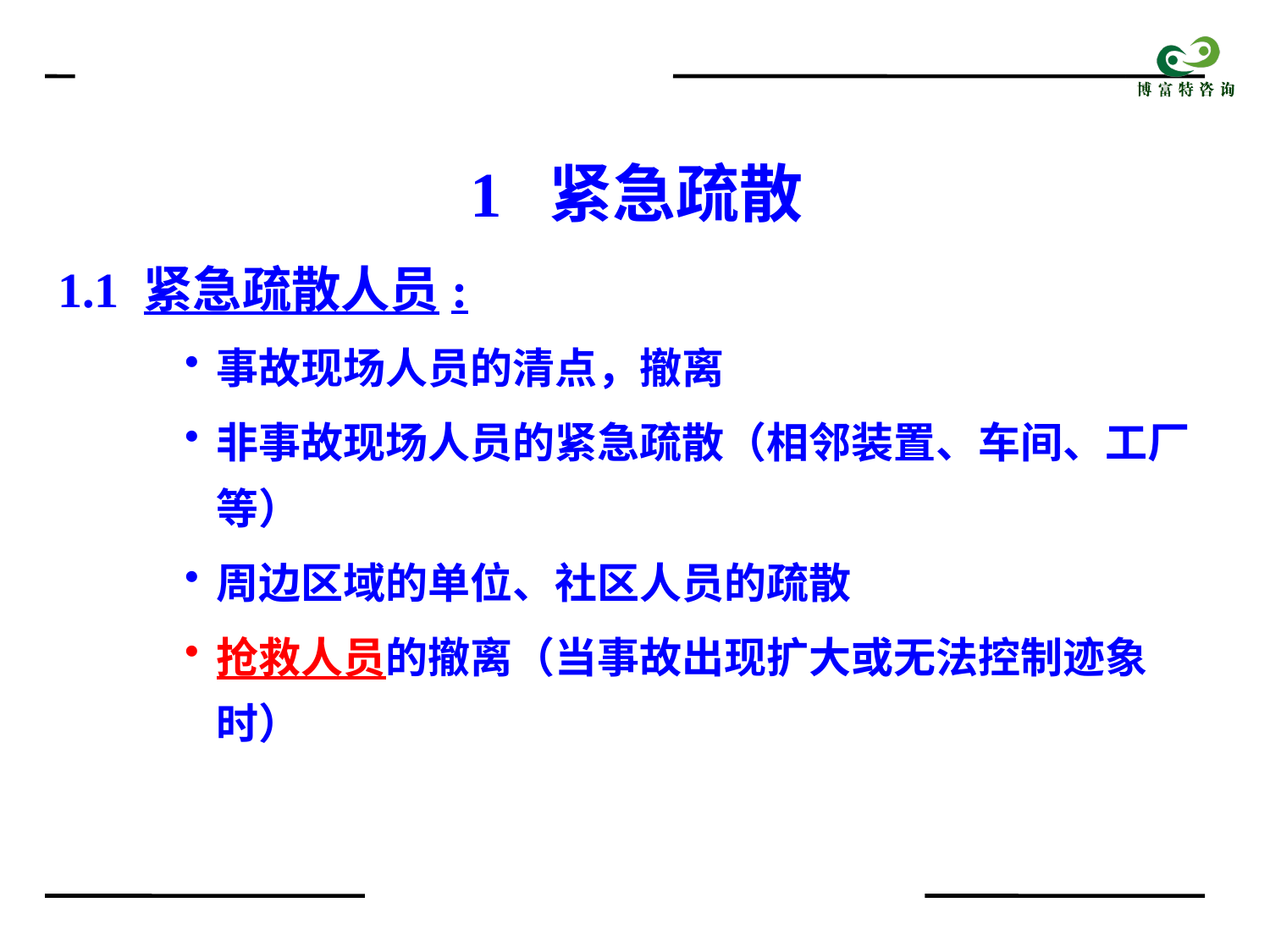

1  紧急疏散
1.1 紧急疏散人员:
事故现场人员的清点，撤离
非事故现场人员的紧急疏散（相邻装置、车间、工厂等）
周边区域的单位、社区人员的疏散
抢救人员的撤离（当事故出现扩大或无法控制迹象时）